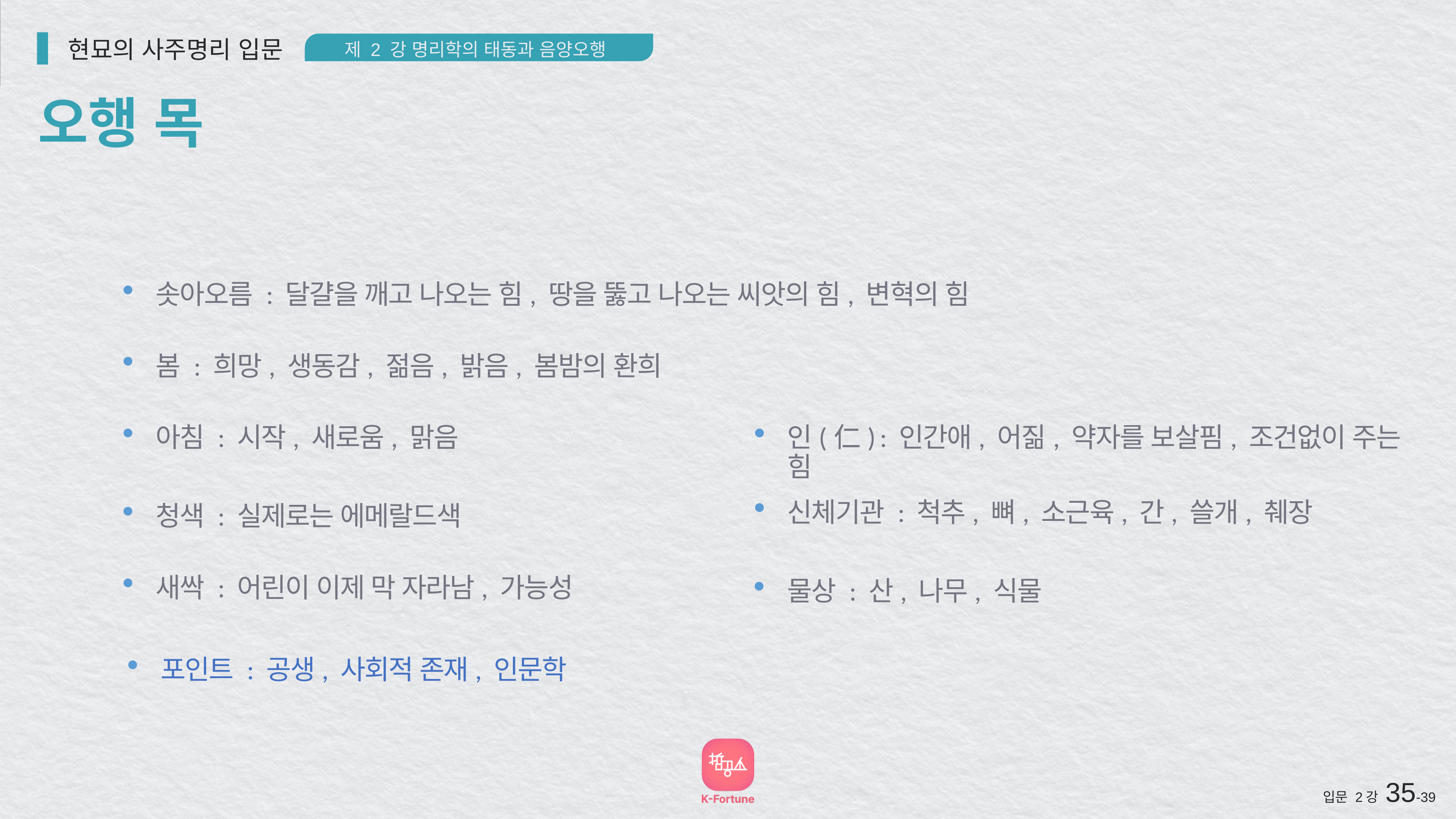

현묘의 사주명리 입문

제 2 강 명리학의 태동과 음양오행
오행 목
솟아오름 : 달걀을 깨고 나오는 힘, 땅을 뚫고 나오는 씨앗의 힘, 변혁의 힘
봄 : 희망, 생동감, 젊음, 밝음, 봄밤의 환희
아침 : 시작, 새로움, 맑음
인(仁) : 인간애, 어짊, 약자를 보살핌, 조건없이 주는 힘
신체기관 : 척추, 뼈, 소근육, 간, 쓸개, 췌장
청색 : 실제로는 에메랄드색
새싹 : 어린이 이제 막 자라남, 가능성
물상 : 산, 나무, 식물
포인트 : 공생, 사회적 존재, 인문학